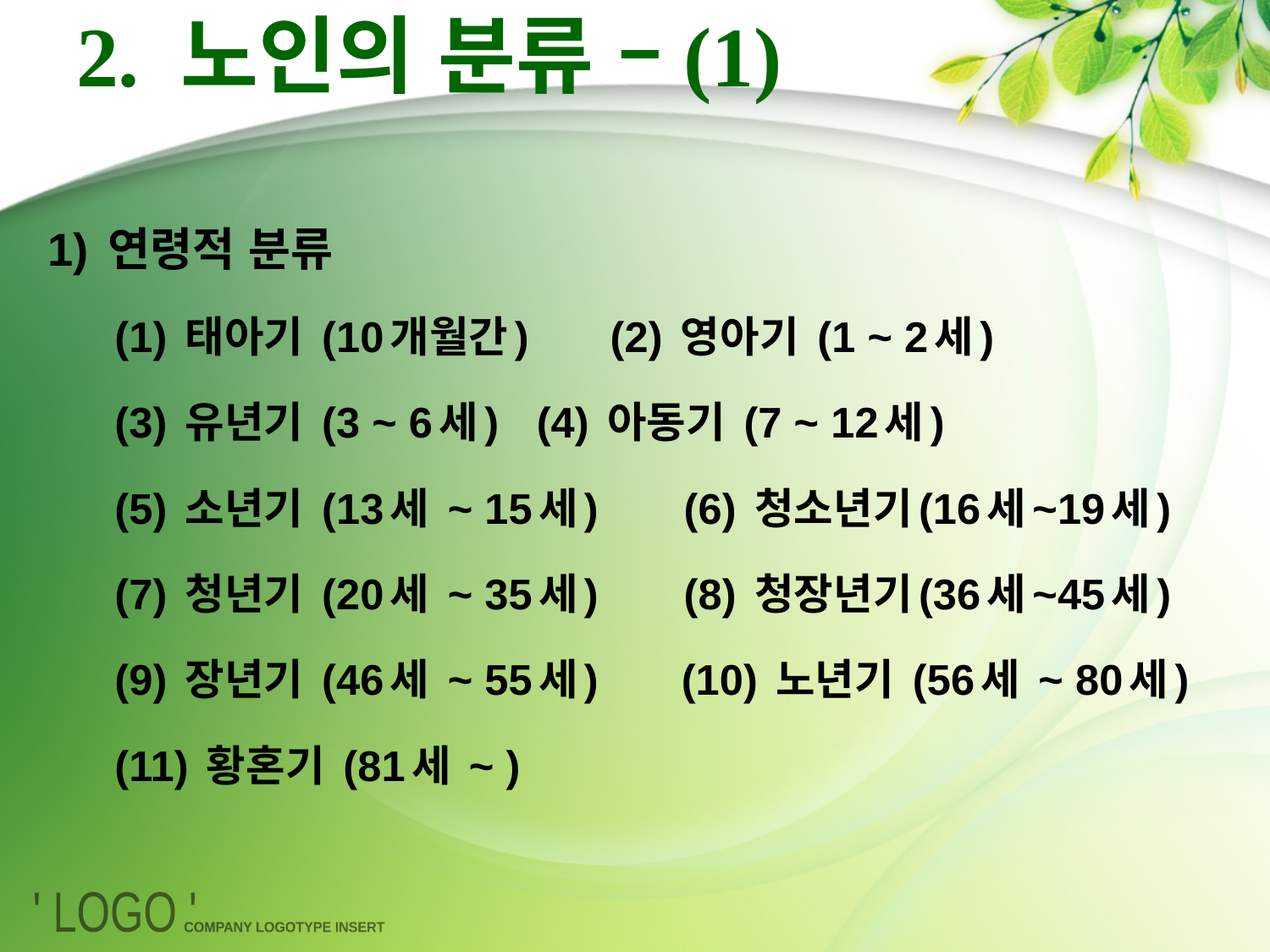

# 2. 노인의 분류 –(1)
1) 연령적 분류
(1) 태아기 (10개월간)		 (2) 영아기 (1 ~ 2세)
(3) 유년기 (3 ~ 6세)		 (4) 아동기 (7 ~ 12세)
(5) 소년기 (13세 ~ 15세) 	 (6) 청소년기(16세~19세)
(7) 청년기 (20세 ~ 35세)	 (8) 청장년기(36세~45세)
(9) 장년기 (46세 ~ 55세)       (10) 노년기 (56세 ~ 80세)
(11) 황혼기 (81세 ~ )